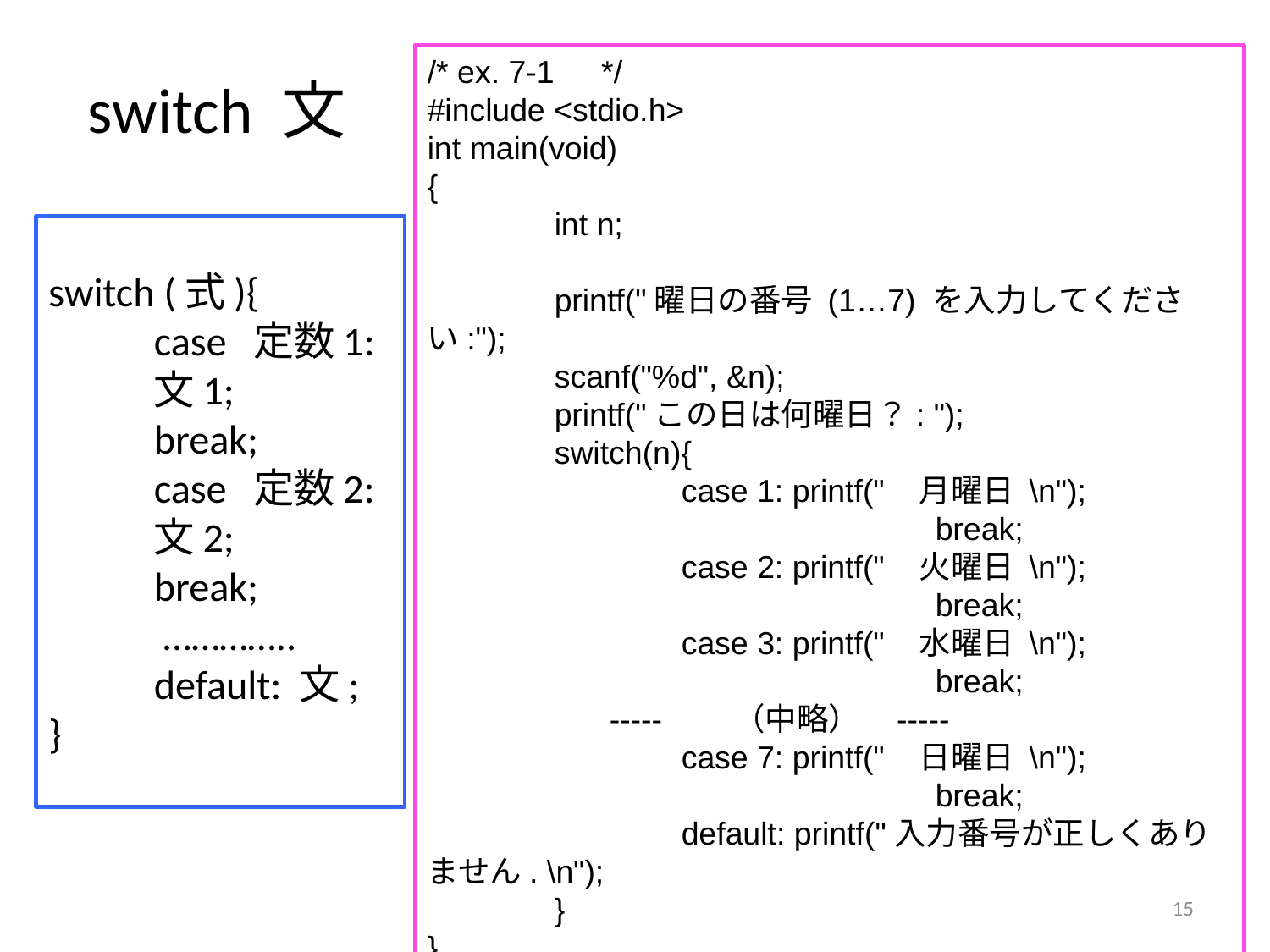

/* ex. 7-1　*/
#include <stdio.h>
int main(void)
{
	int n;

	printf("曜日の番号 (1…7) を入力してください:");
	scanf("%d", &n);
	printf("この日は何曜日？: ");
	switch(n){
		case 1: printf("   月曜日 \n");
				break;
		case 2: printf("   火曜日 \n");
				break;
		case 3: printf("   水曜日 \n");
				break;
　　　           -----　　（中略）    -----
		case 7: printf("   日曜日 \n");
				break;
		default: printf("入力番号が正しくありません. \n");
	}
}
switch 文
switch (式){
	case  定数1:
		文1;
		break;
	case  定数2:
		文2;
		break;
	 …………..
	default: 文;
}
15